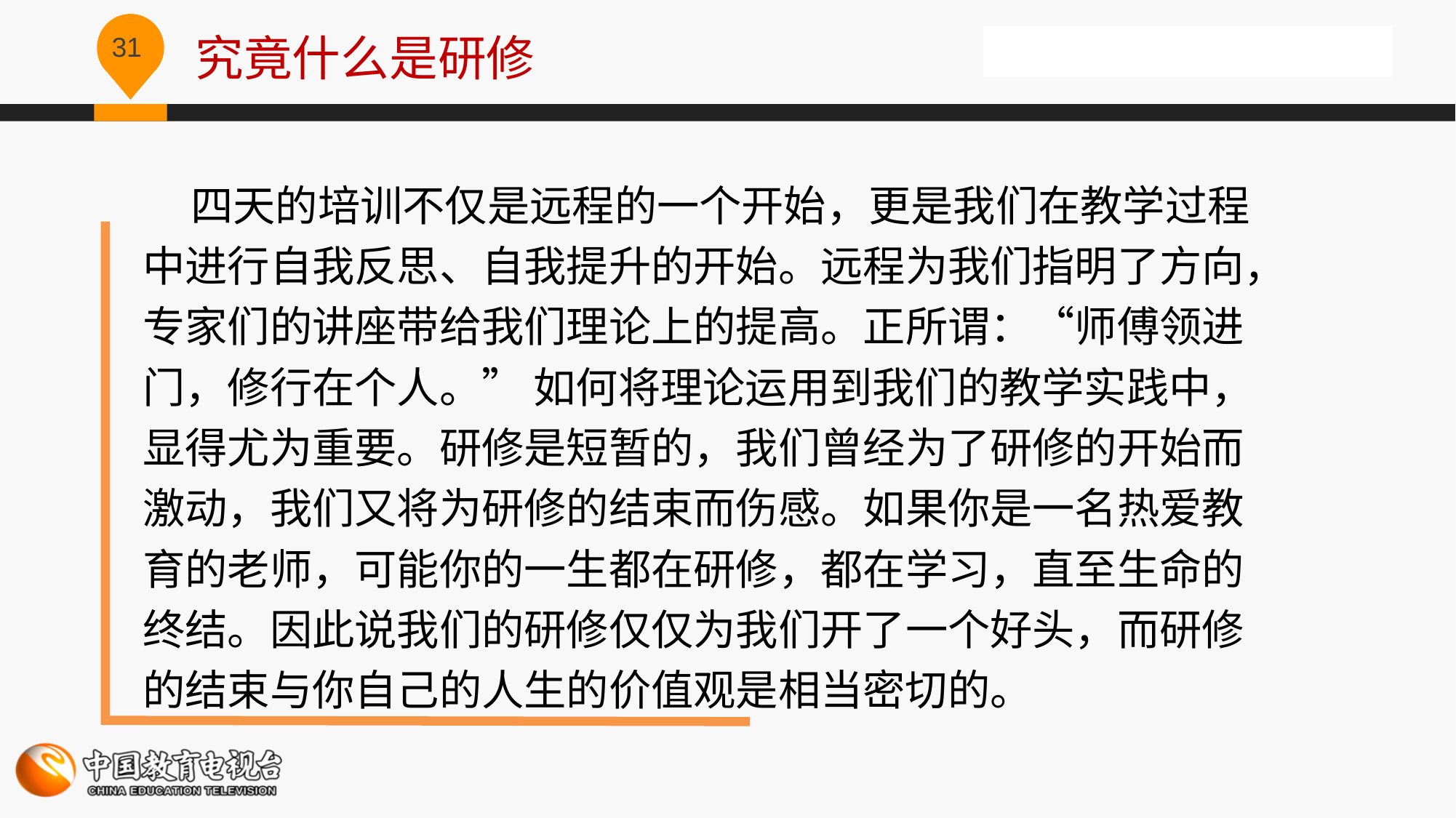

究竟什么是研修
    四天的培训不仅是远程的一个开始，更是我们在教学过程中进行自我反思、自我提升的开始。远程为我们指明了方向，专家们的讲座带给我们理论上的提高。正所谓：“师傅领进门，修行在个人。” 如何将理论运用到我们的教学实践中，显得尤为重要。研修是短暂的，我们曾经为了研修的开始而激动，我们又将为研修的结束而伤感。如果你是一名热爱教育的老师，可能你的一生都在研修，都在学习，直至生命的终结。因此说我们的研修仅仅为我们开了一个好头，而研修的结束与你自己的人生的价值观是相当密切的。